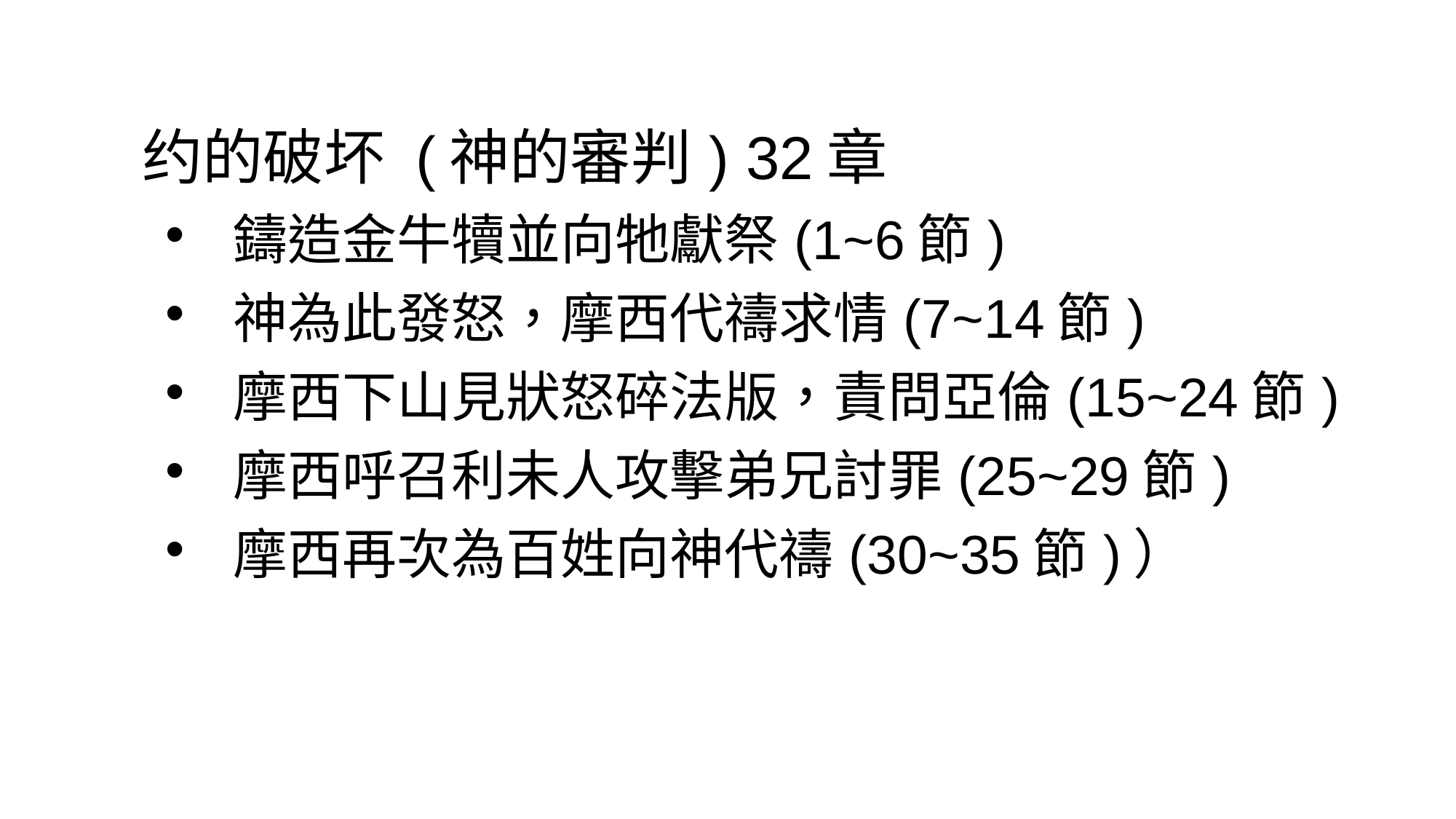

约的破坏 (神的審判) 32章
  鑄造金牛犢並向牠獻祭(1~6節)
  神為此發怒，摩西代禱求情(7~14節)
  摩西下山見狀怒碎法版，責問亞倫(15~24節)
  摩西呼召利未人攻擊弟兄討罪(25~29節)
  摩西再次為百姓向神代禱(30~35節)）